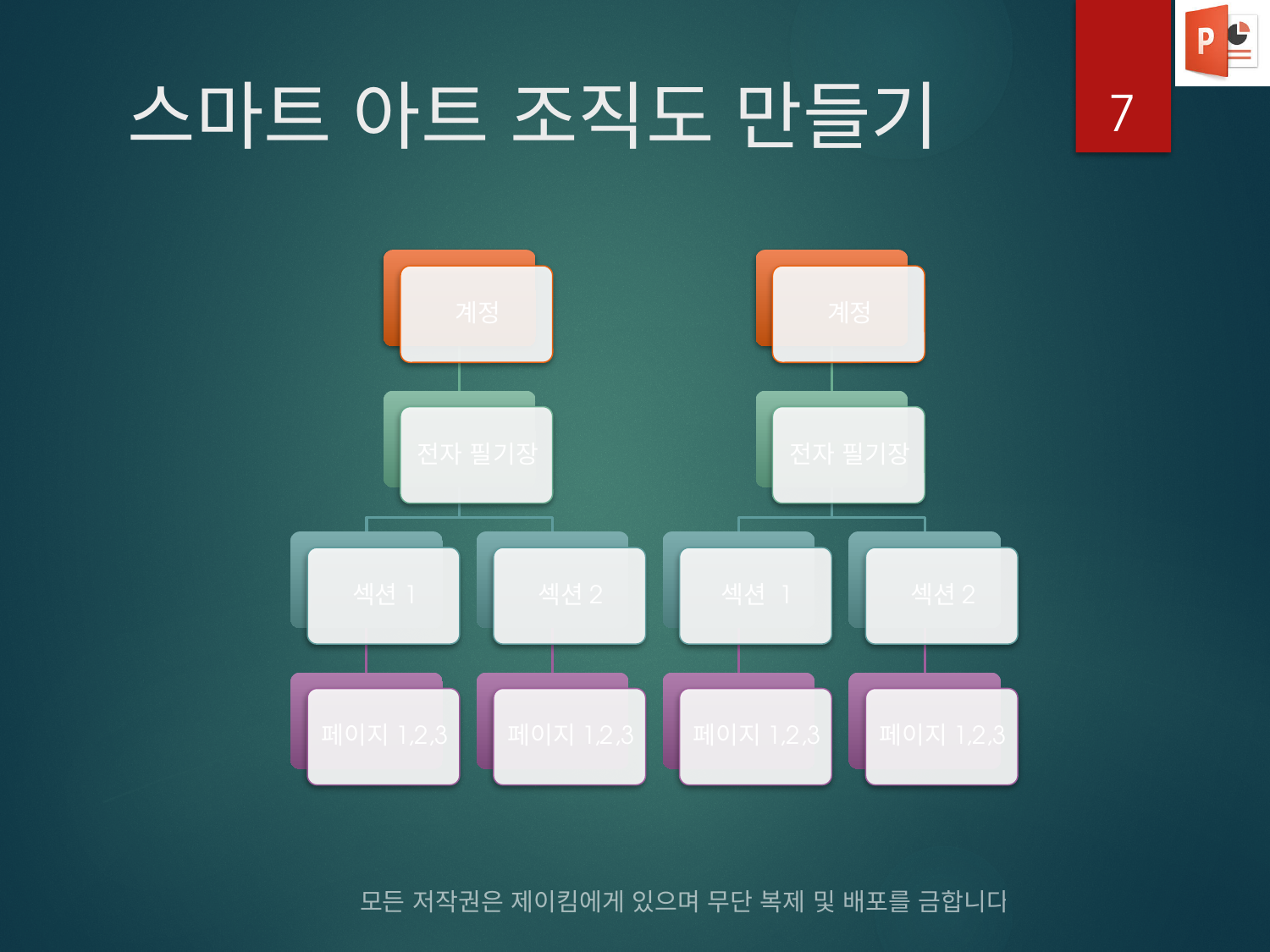

7
# 스마트 아트 조직도 만들기
계정
전자 필기장
섹션1
페이지1,2,3
섹션2
페이지1,2,3
계정
전자 필기장
섹션 1
페이지1,2,3
섹션2
페이지1,2,3
모든 저작권은 제이킴에게 있으며 무단 복제 및 배포를 금합니다